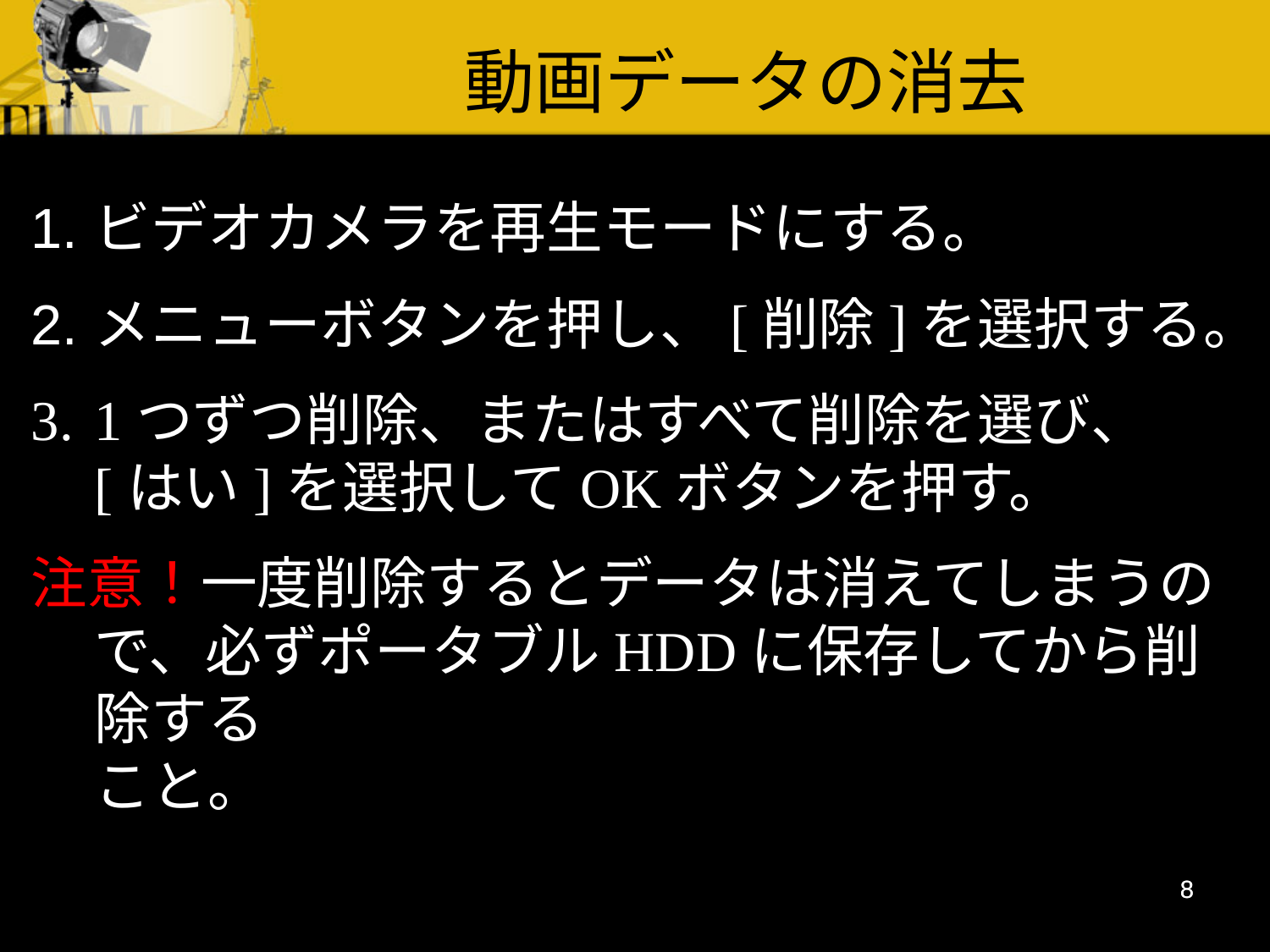

動画データの消去
ビデオカメラを再生モードにする。
メニューボタンを押し、[削除]を選択する。
1つずつ削除、またはすべて削除を選び、[はい]を選択してOKボタンを押す。
注意！一度削除するとデータは消えてしまうので、必ずポータブルHDDに保存してから削除する
こと。
8
8